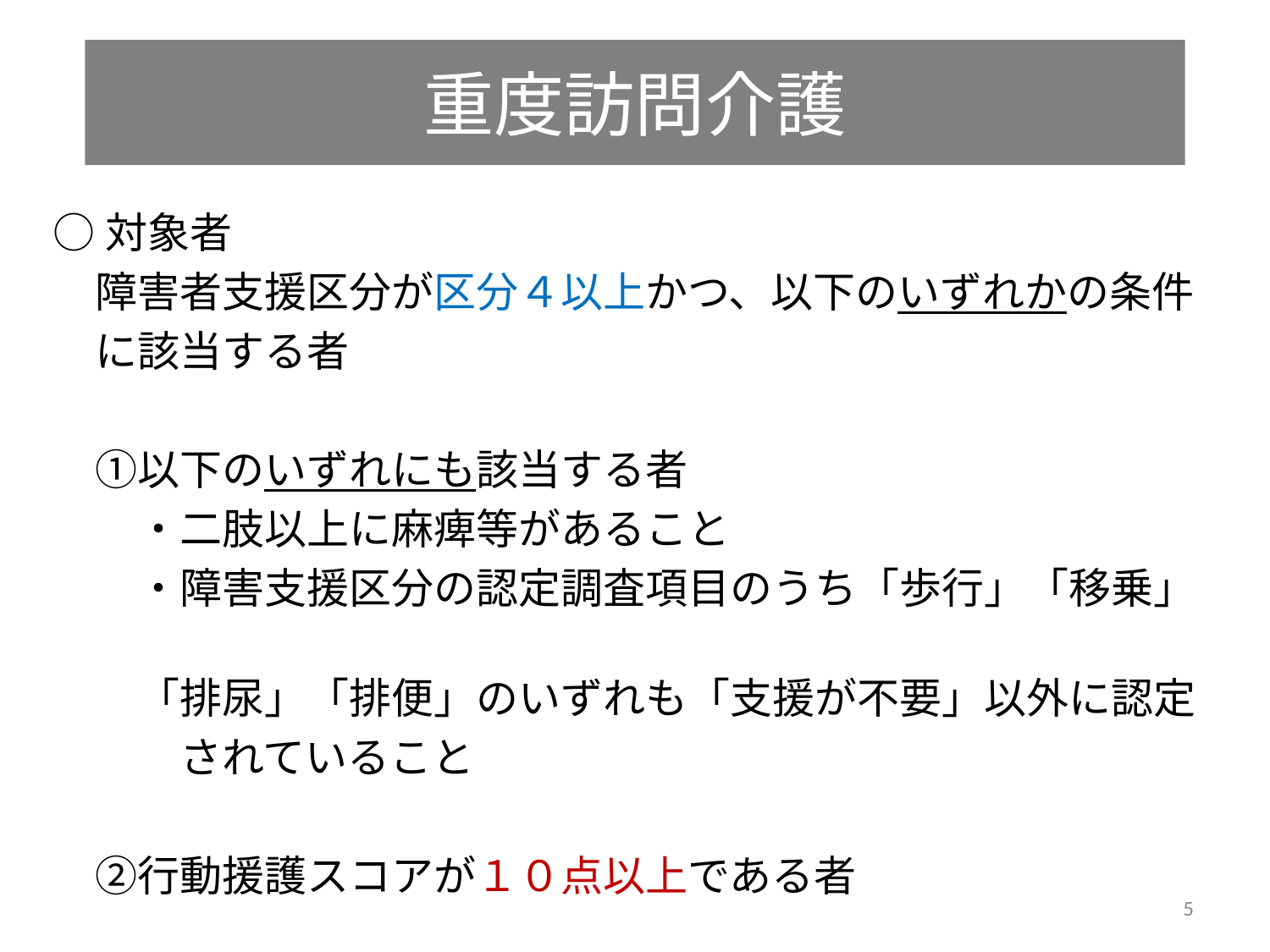

# 重度訪問介護
○対象者
　障害者支援区分が区分４以上かつ、以下のいずれかの条件
　に該当する者

　①以下のいずれにも該当する者
　　・二肢以上に麻痺等があること
　　・障害支援区分の認定調査項目のうち「歩行」「移乗」
　　「排尿」「排便」のいずれも「支援が不要」以外に認定
　　　されていること

　②行動援護スコアが１０点以上である者

5